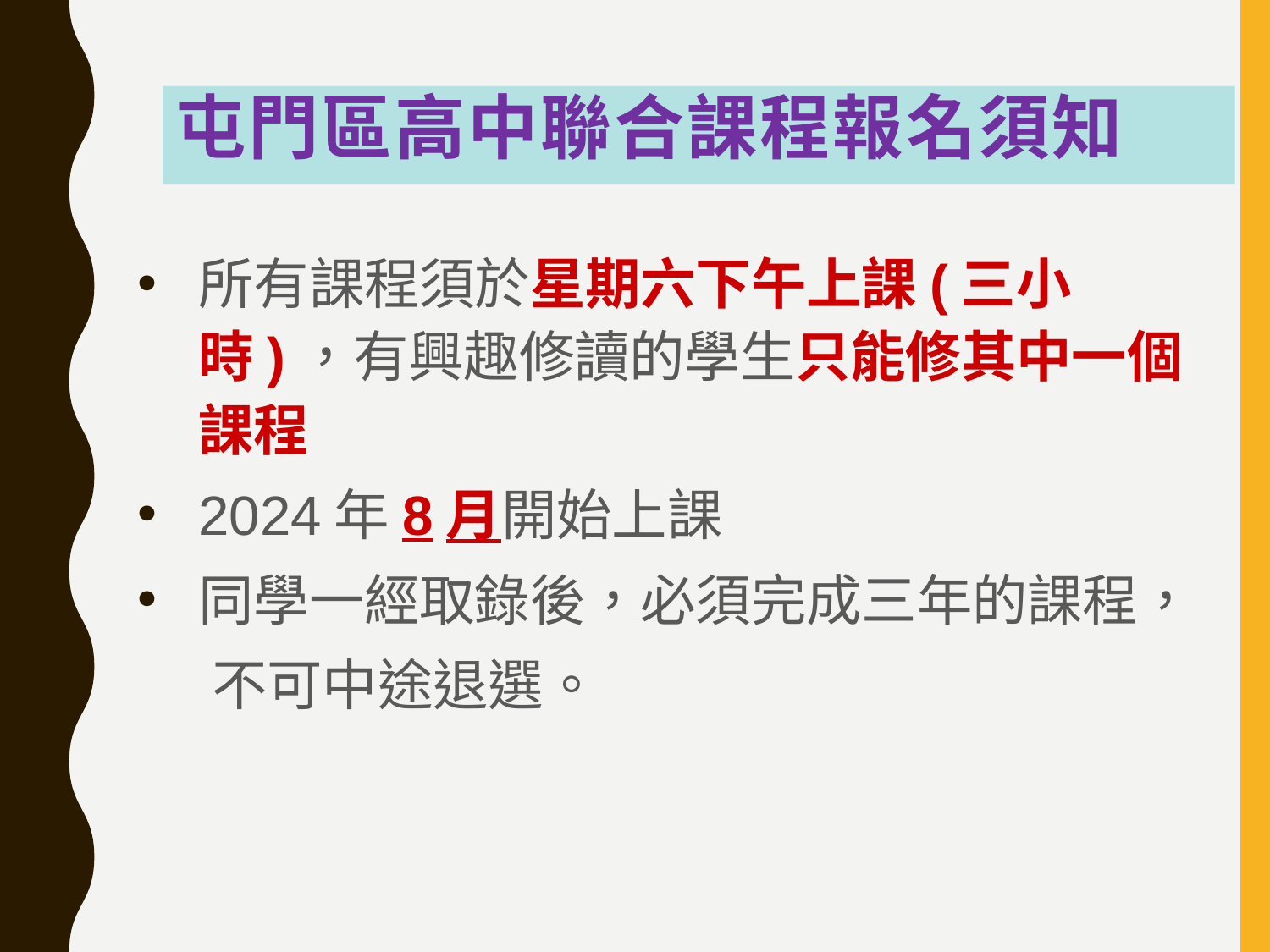

# 屯門區高中聯合課程報名須知
所有課程須於星期六下午上課(三小時)，有興趣修讀的學生只能修其中一個課程
2024年8月開始上課
同學一經取錄後，必須完成三年的課程，
     不可中途退選。